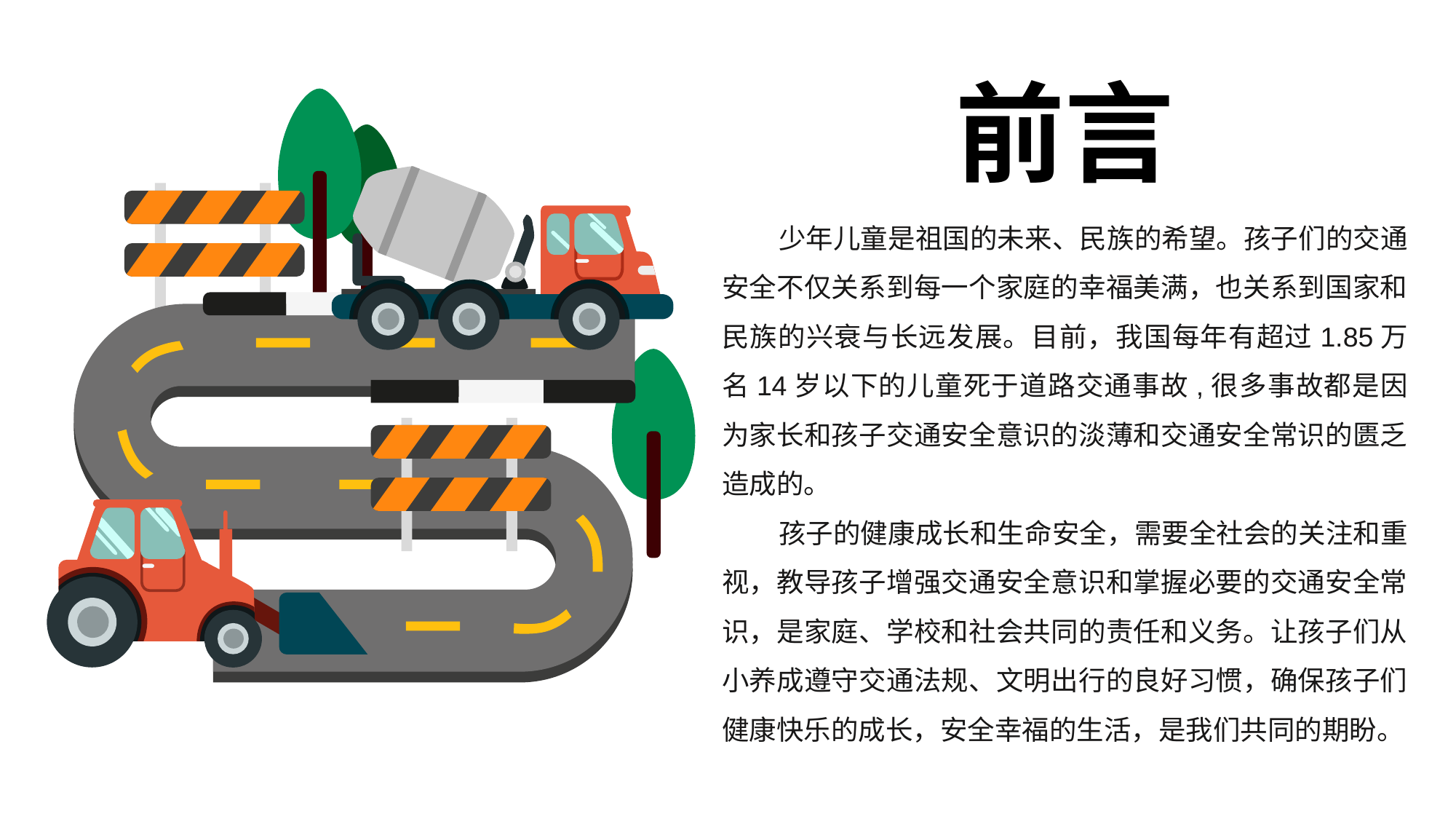

前言

        少年儿童是祖国的未来、民族的希望。孩子们的交通安全不仅关系到每一个家庭的幸福美满，也关系到国家和民族的兴衰与长远发展。目前，我国每年有超过1.85万名14岁以下的儿童死于道路交通事故,很多事故都是因为家长和孩子交通安全意识的淡薄和交通安全常识的匮乏造成的。
        孩子的健康成长和生命安全，需要全社会的关注和重视，教导孩子增强交通安全意识和掌握必要的交通安全常识，是家庭、学校和社会共同的责任和义务。让孩子们从小养成遵守交通法规、文明出行的良好习惯，确保孩子们健康快乐的成长，安全幸福的生活，是我们共同的期盼。